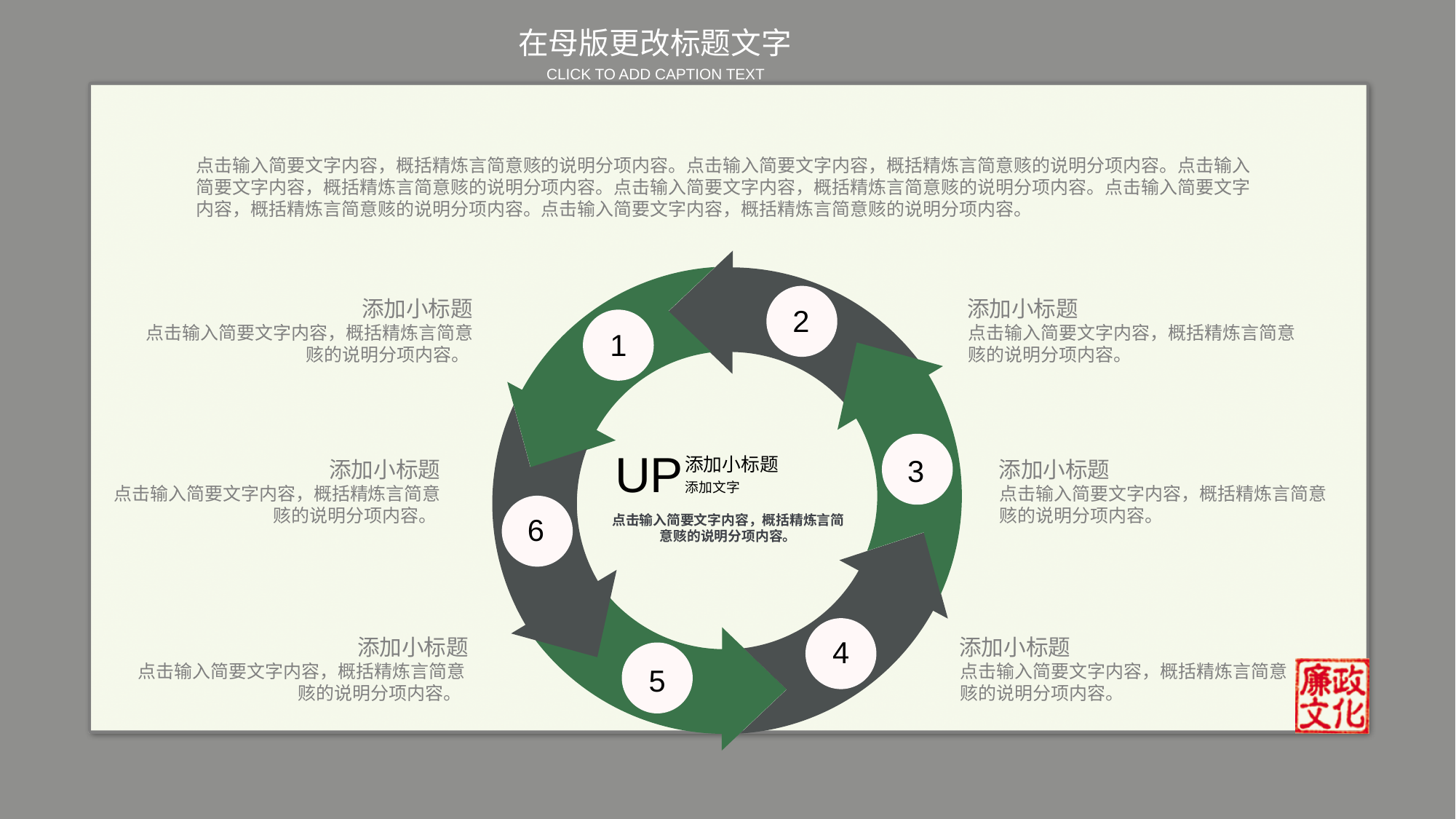

点击输入简要文字内容，概括精炼言简意赅的说明分项内容。点击输入简要文字内容，概括精炼言简意赅的说明分项内容。点击输入简要文字内容，概括精炼言简意赅的说明分项内容。点击输入简要文字内容，概括精炼言简意赅的说明分项内容。点击输入简要文字内容，概括精炼言简意赅的说明分项内容。点击输入简要文字内容，概括精炼言简意赅的说明分项内容。

添加小标题
添加小标题
2

1
点击输入简要文字内容，概括精炼言简意赅的说明分项内容。
点击输入简要文字内容，概括精炼言简意赅的说明分项内容。

UP
3
添加小标题
添加小标题
添加小标题
添加文字
点击输入简要文字内容，概括精炼言简意赅的说明分项内容。
点击输入简要文字内容，概括精炼言简意赅的说明分项内容。

6
点击输入简要文字内容，概括精炼言简意赅的说明分项内容。

4
添加小标题
添加小标题

5
点击输入简要文字内容，概括精炼言简意赅的说明分项内容。
点击输入简要文字内容，概括精炼言简意赅的说明分项内容。